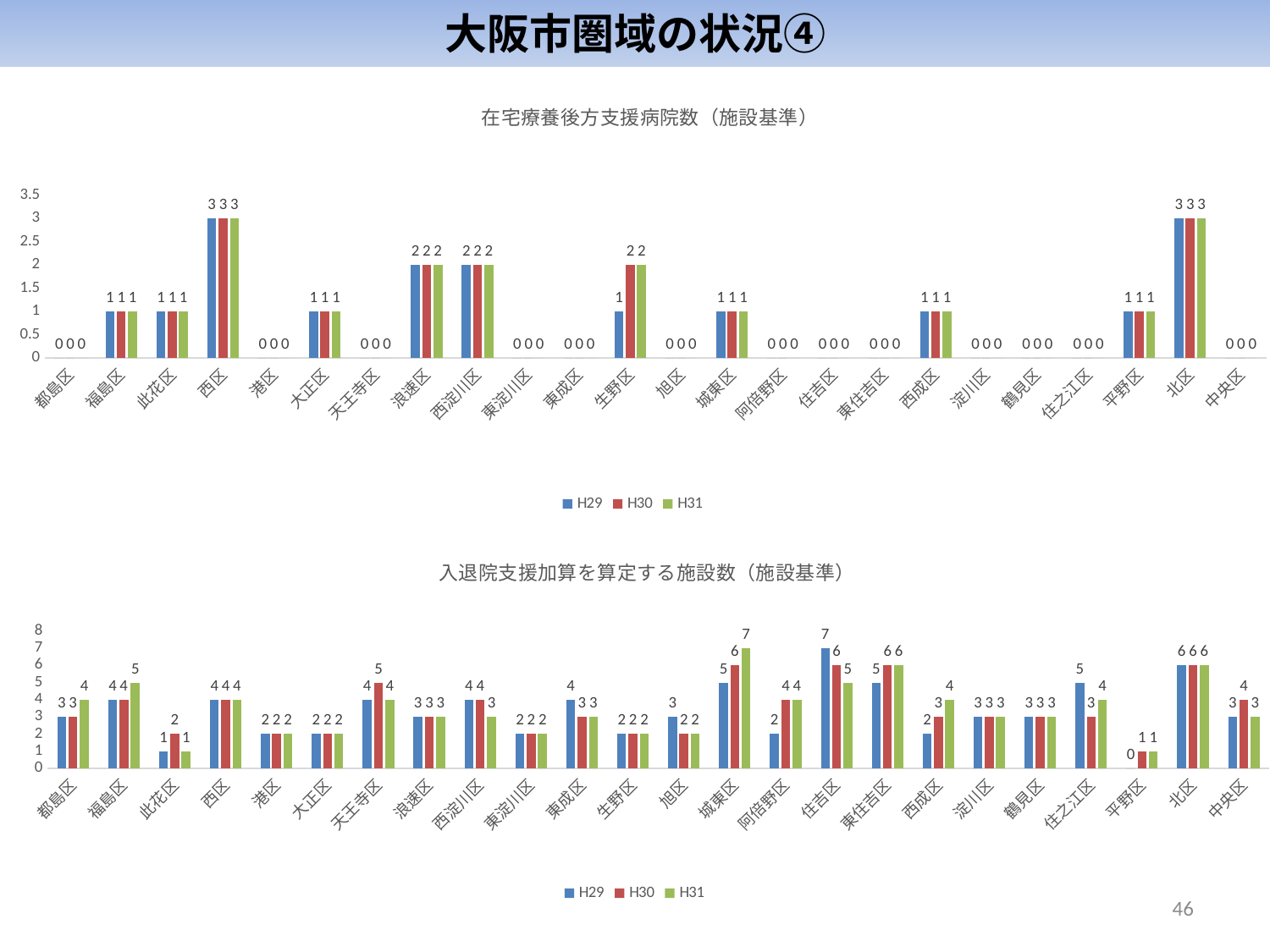

大阪市圏域の状況④

### Chart: 在宅療養後方支援病院数（施設基準）

| Category | H29 | H30 | H31 |
|---|---|---|---|
| 都島区 | 0.0 | 0.0 | 0.0 |
| 福島区 | 1.0 | 1.0 | 1.0 |
| 此花区 | 1.0 | 1.0 | 1.0 |
| 西区 | 3.0 | 3.0 | 3.0 |
| 港区 | 0.0 | 0.0 | 0.0 |
| 大正区 | 1.0 | 1.0 | 1.0 |
| 天王寺区 | 0.0 | 0.0 | 0.0 |
| 浪速区 | 2.0 | 2.0 | 2.0 |
| 西淀川区 | 2.0 | 2.0 | 2.0 |
| 東淀川区 | 0.0 | 0.0 | 0.0 |
| 東成区 | 0.0 | 0.0 | 0.0 |
| 生野区 | 1.0 | 2.0 | 2.0 |
| 旭区 | 0.0 | 0.0 | 0.0 |
| 城東区 | 1.0 | 1.0 | 1.0 |
| 阿倍野区 | 0.0 | 0.0 | 0.0 |
| 住吉区 | 0.0 | 0.0 | 0.0 |
| 東住吉区 | 0.0 | 0.0 | 0.0 |
| 西成区 | 1.0 | 1.0 | 1.0 |
| 淀川区 | 0.0 | 0.0 | 0.0 |
| 鶴見区 | 0.0 | 0.0 | 0.0 |
| 住之江区 | 0.0 | 0.0 | 0.0 |
| 平野区 | 1.0 | 1.0 | 1.0 |
| 北区 | 3.0 | 3.0 | 3.0 |
| 中央区 | 0.0 | 0.0 | 0.0 |

### Chart: 入退院支援加算を算定する施設数（施設基準）

| Category | H29 | H30 | H31 |
|---|---|---|---|
| 都島区 | 3.0 | 3.0 | 4.0 |
| 福島区 | 4.0 | 4.0 | 5.0 |
| 此花区 | 1.0 | 2.0 | 1.0 |
| 西区 | 4.0 | 4.0 | 4.0 |
| 港区 | 2.0 | 2.0 | 2.0 |
| 大正区 | 2.0 | 2.0 | 2.0 |
| 天王寺区 | 4.0 | 5.0 | 4.0 |
| 浪速区 | 3.0 | 3.0 | 3.0 |
| 西淀川区 | 4.0 | 4.0 | 3.0 |
| 東淀川区 | 2.0 | 2.0 | 2.0 |
| 東成区 | 4.0 | 3.0 | 3.0 |
| 生野区 | 2.0 | 2.0 | 2.0 |
| 旭区 | 3.0 | 2.0 | 2.0 |
| 城東区 | 5.0 | 6.0 | 7.0 |
| 阿倍野区 | 2.0 | 4.0 | 4.0 |
| 住吉区 | 7.0 | 6.0 | 5.0 |
| 東住吉区 | 5.0 | 6.0 | 6.0 |
| 西成区 | 2.0 | 3.0 | 4.0 |
| 淀川区 | 3.0 | 3.0 | 3.0 |
| 鶴見区 | 3.0 | 3.0 | 3.0 |
| 住之江区 | 5.0 | 3.0 | 4.0 |
| 平野区 | 0.0 | 1.0 | 1.0 |
| 北区 | 6.0 | 6.0 | 6.0 |
| 中央区 | 3.0 | 4.0 | 3.0 |
46